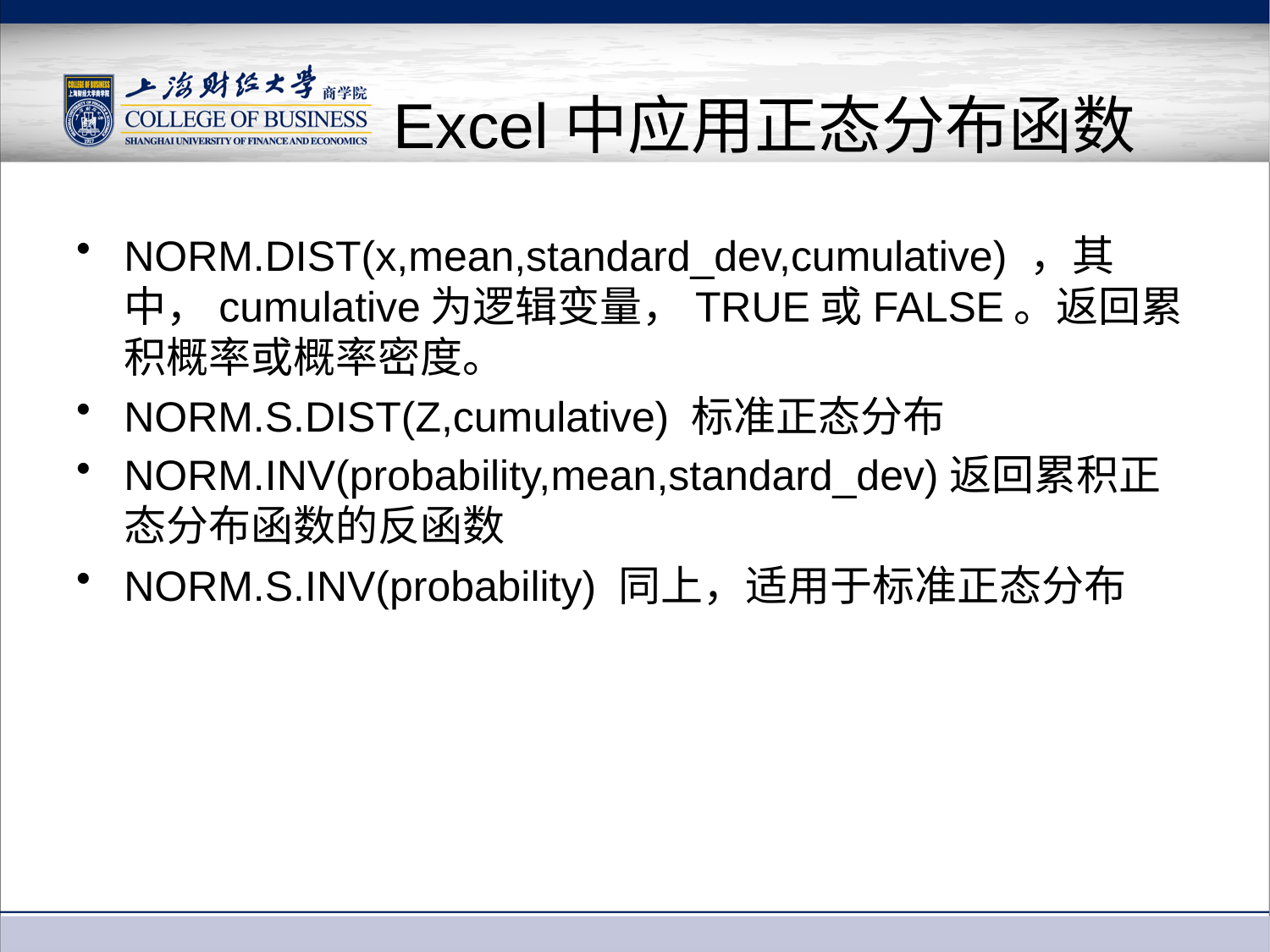

# Excel中应用正态分布函数
NORM.DIST(x,mean,standard_dev,cumulative) ，其中，cumulative为逻辑变量，TRUE或FALSE。返回累积概率或概率密度。
NORM.S.DIST(Z,cumulative) 标准正态分布
NORM.INV(probability,mean,standard_dev)返回累积正态分布函数的反函数
NORM.S.INV(probability) 同上，适用于标准正态分布